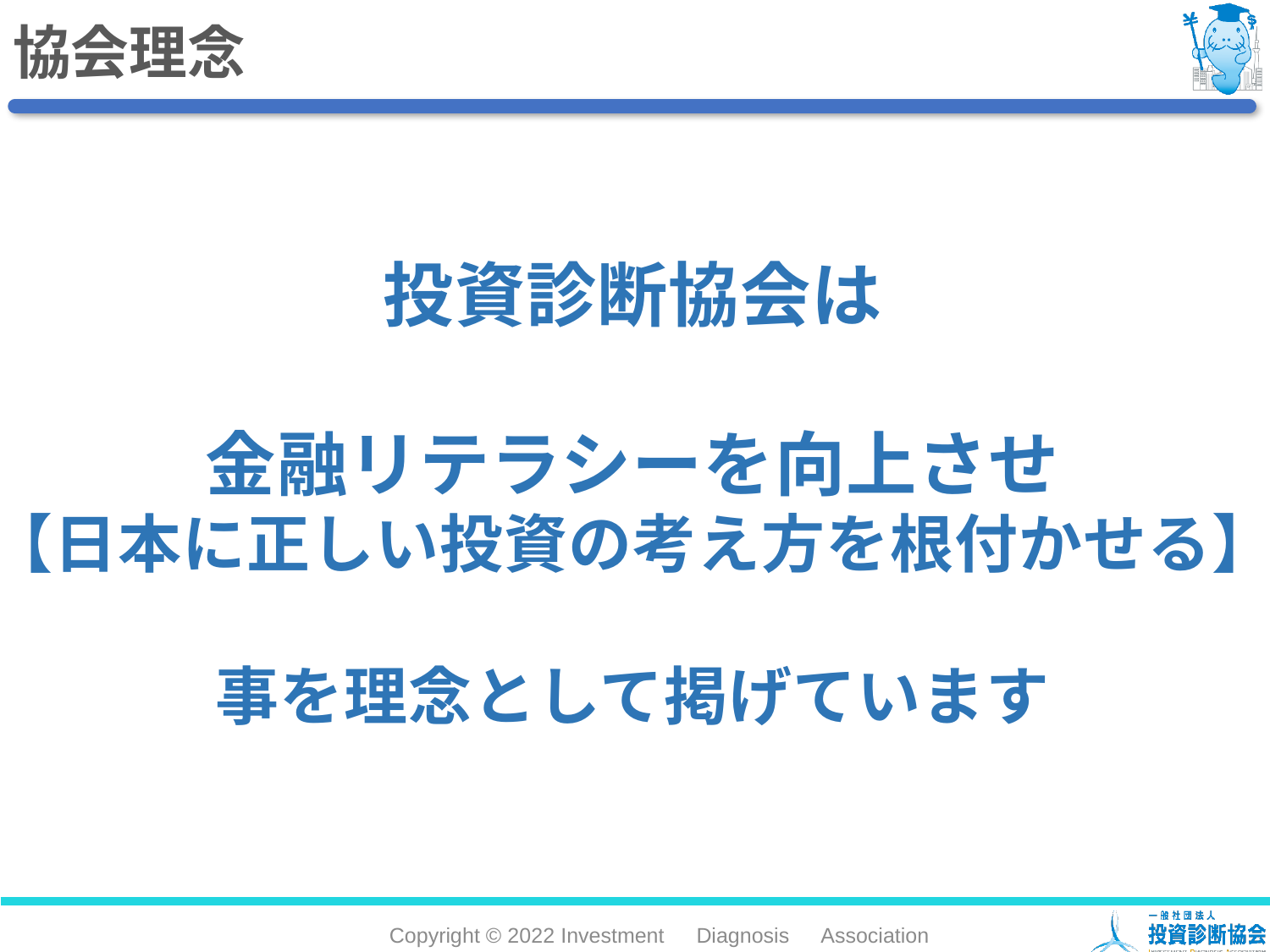

協会理念
投資診断協会は

金融リテラシーを向上させ
【日本に正しい投資の考え方を根付かせる】

事を理念として掲げています